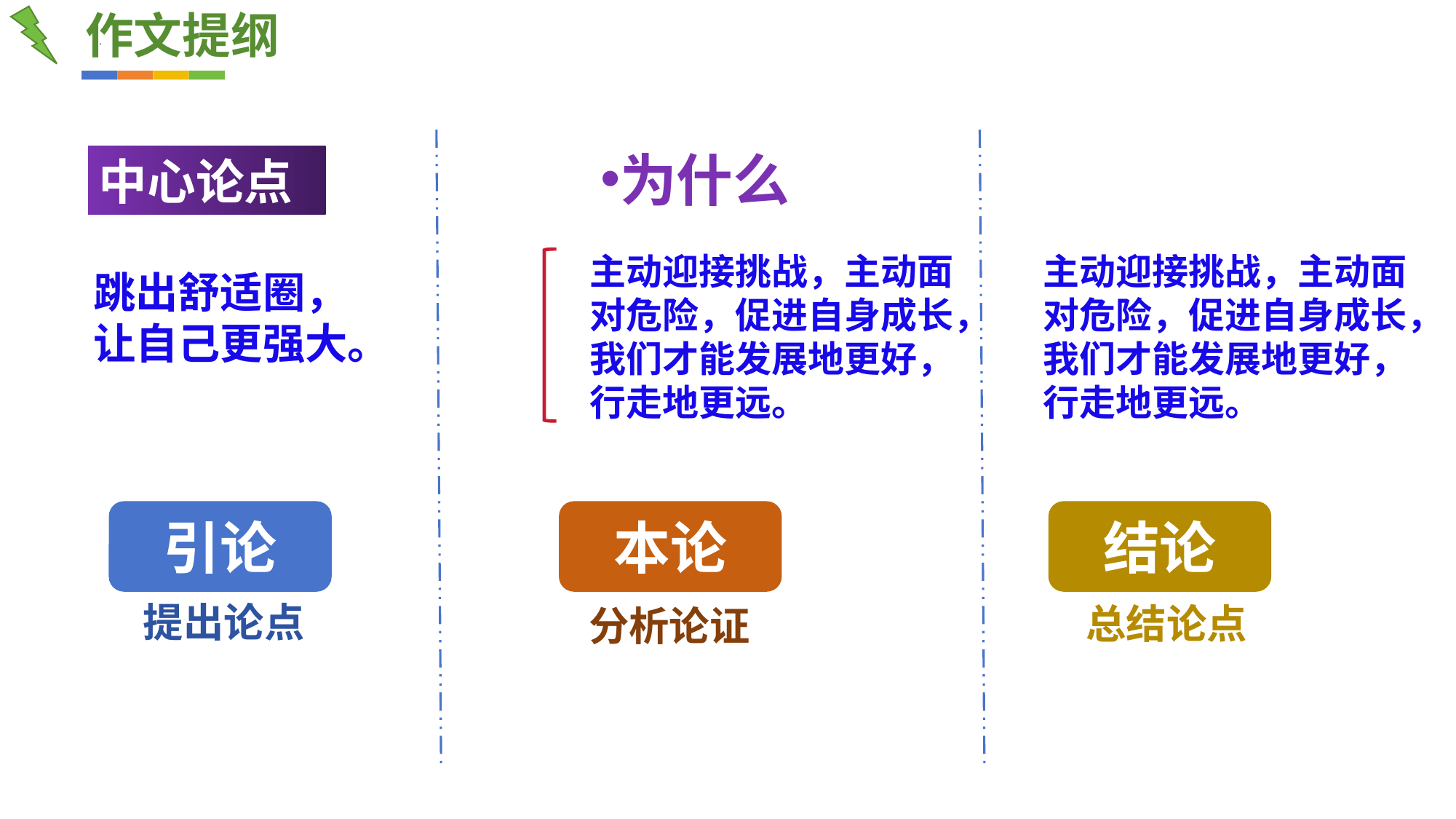

作文提纲

为什么
中心论点
主动迎接挑战，主动面对危险，促进自身成长，我们才能发展地更好，行走地更远。
主动迎接挑战，主动面对危险，促进自身成长，我们才能发展地更好，行走地更远。

跳出舒适圈，
让自己更强大。
引论
本论
结论
提出论点
总结论点
分析论证